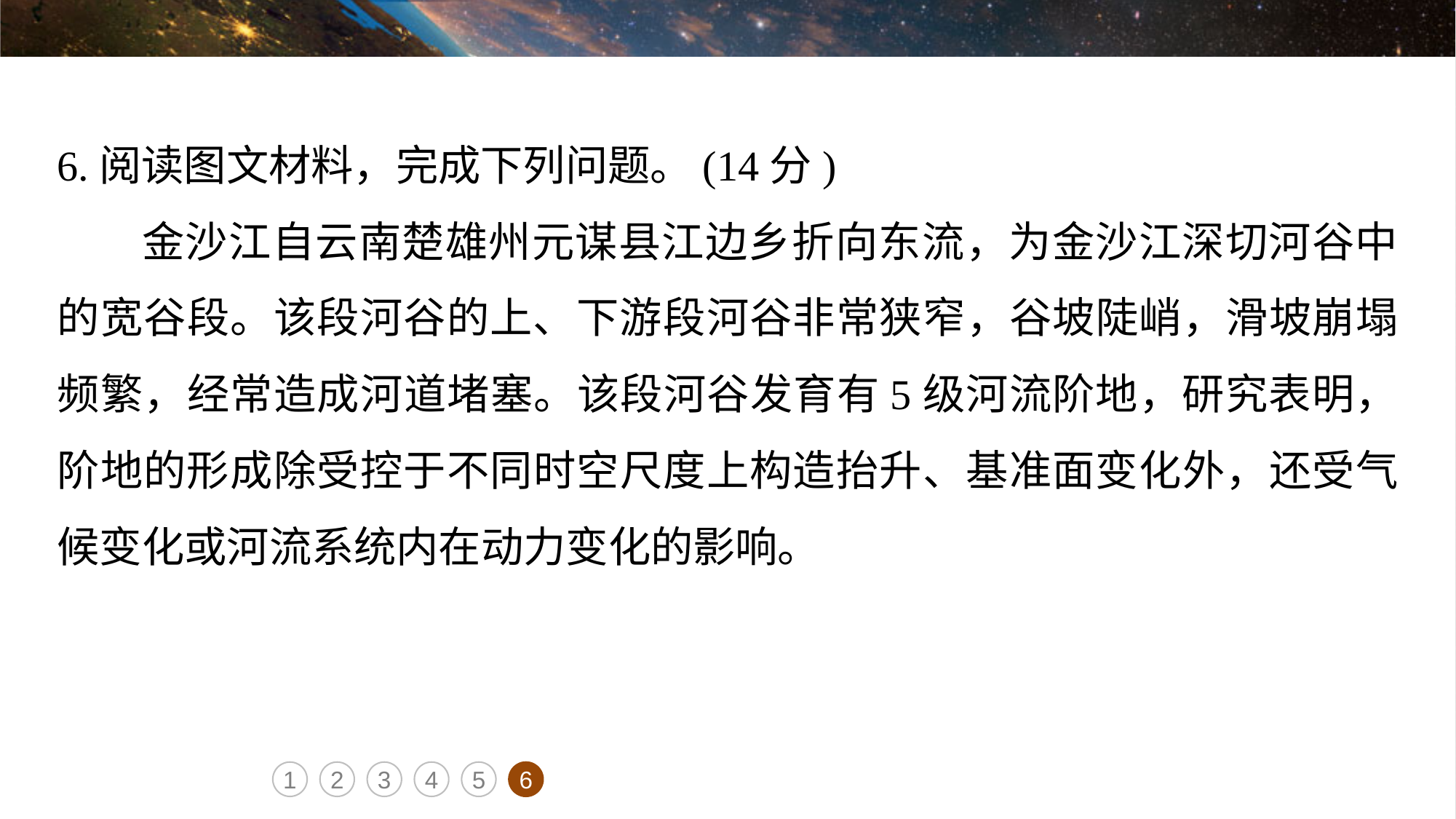

6.阅读图文材料，完成下列问题。(14分)
金沙江自云南楚雄州元谋县江边乡折向东流，为金沙江深切河谷中的宽谷段。该段河谷的上、下游段河谷非常狭窄，谷坡陡峭，滑坡崩塌频繁，经常造成河道堵塞。该段河谷发育有5级河流阶地，研究表明，阶地的形成除受控于不同时空尺度上构造抬升、基准面变化外，还受气候变化或河流系统内在动力变化的影响。
1
2
3
4
5
6